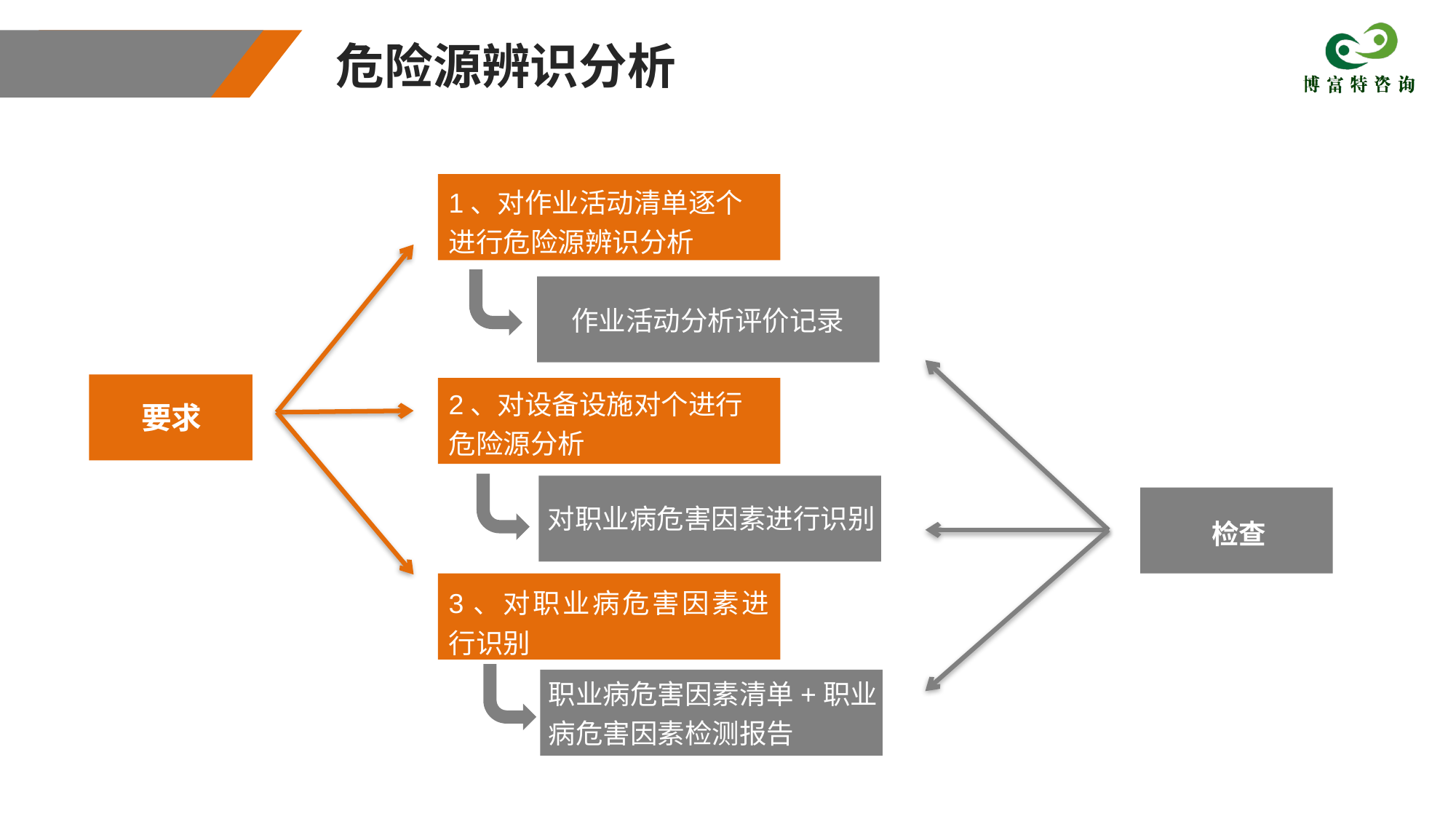

危险源辨识分析
1、对作业活动清单逐个进行危险源辨识分析

作业活动分析评价记录

2、对设备设施对个进行危险源分析

要求

对职业病危害因素进行识别
检查

3、对职业病危害因素进行识别

职业病危害因素清单+职业病危害因素检测报告